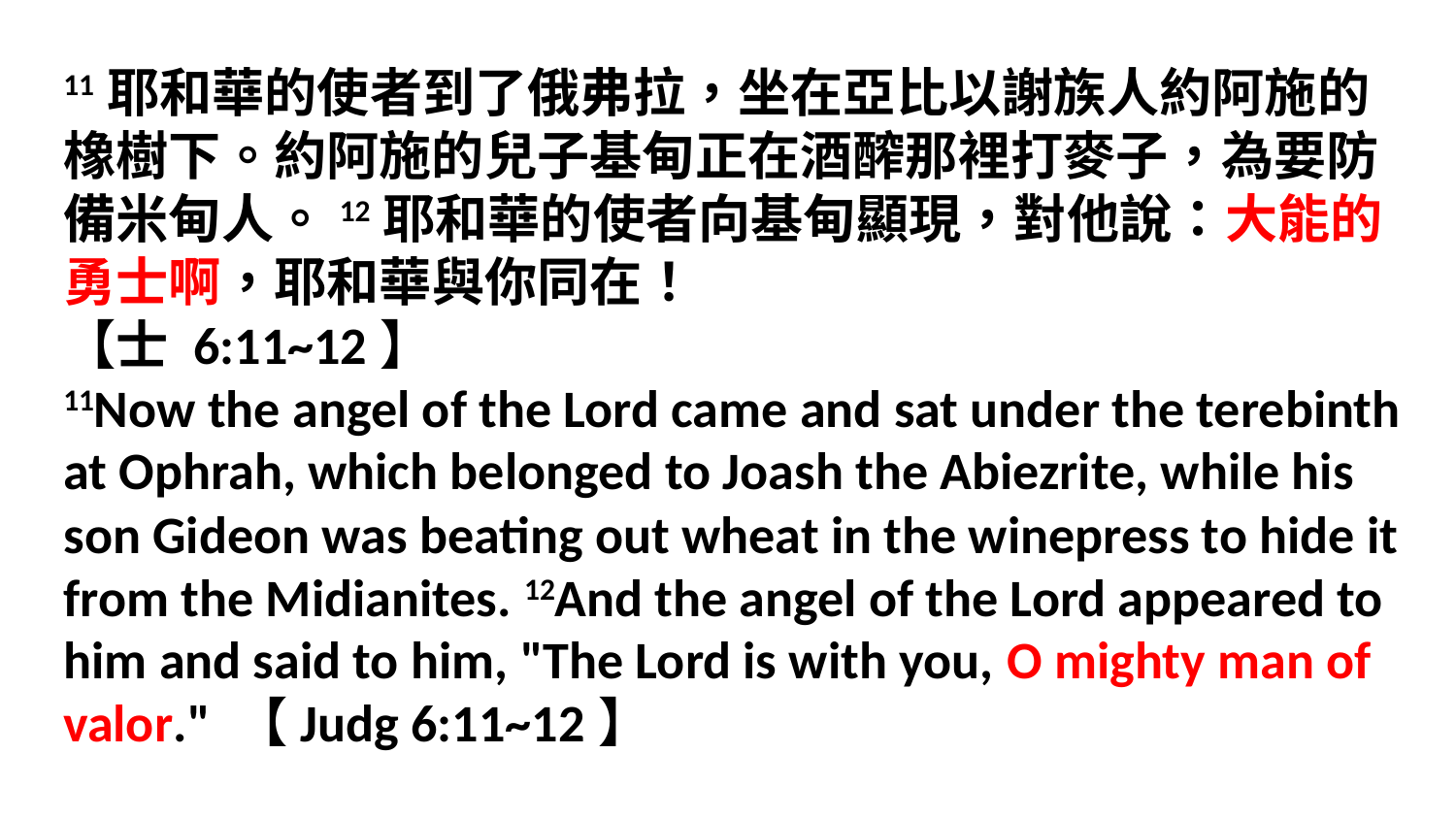

11耶和華的使者到了俄弗拉，坐在亞比以謝族人約阿施的橡樹下。約阿施的兒子基甸正在酒醡那裡打麥子，為要防備米甸人。12耶和華的使者向基甸顯現，對他說：大能的勇士啊，耶和華與你同在！
【士 6:11~12】
11Now the angel of the Lord came and sat under the terebinth at Ophrah, which belonged to Joash the Abiezrite, while his son Gideon was beating out wheat in the winepress to hide it from the Midianites. 12And the angel of the Lord appeared to him and said to him, "The Lord is with you, O mighty man of valor." 【Judg 6:11~12】